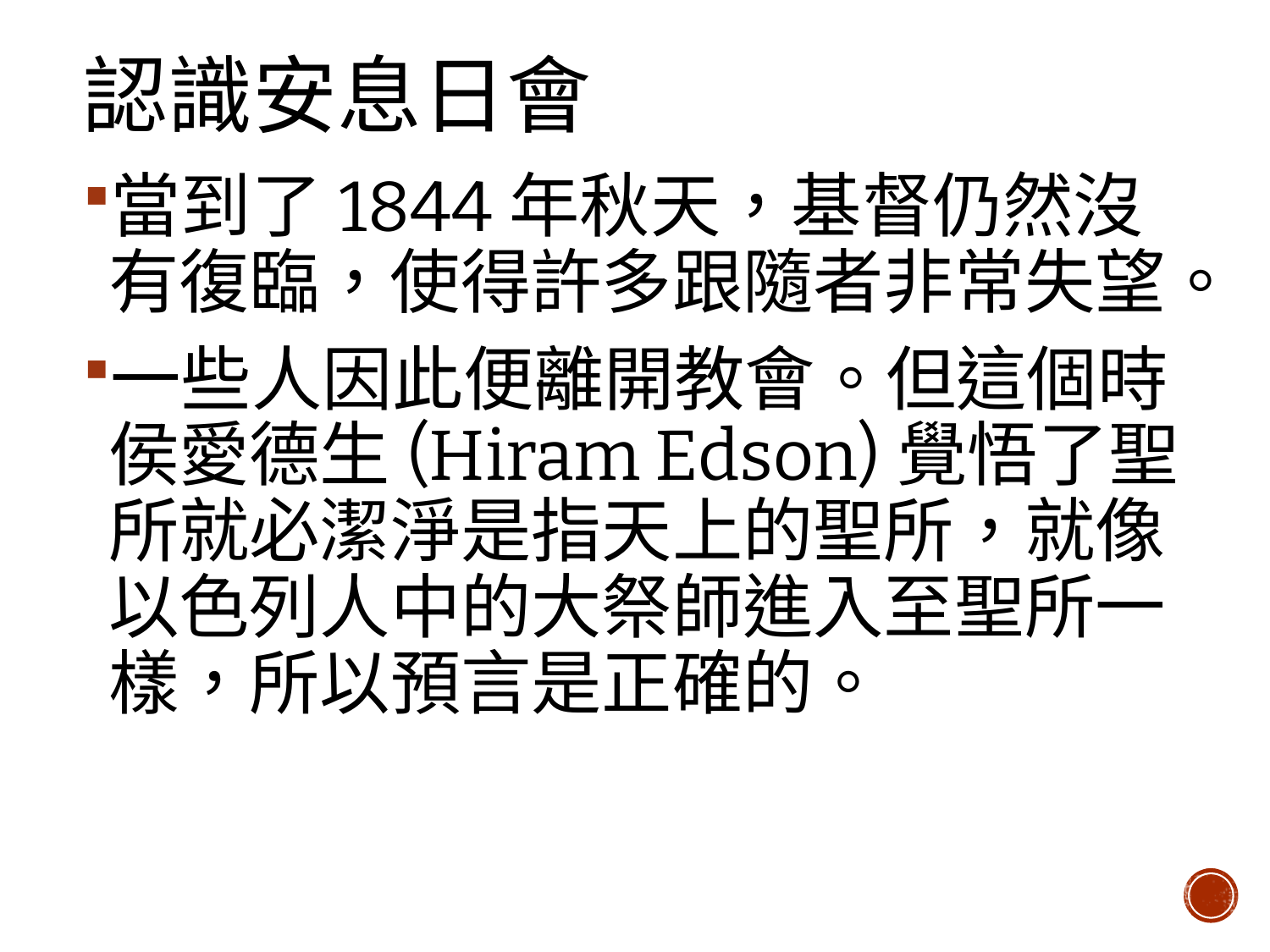

# 認識安息日會
當到了1844年秋天，基督仍然沒有復臨，使得許多跟隨者非常失望。
一些人因此便離開教會。但這個時侯愛德生(Hiram Edson)覺悟了聖所就必潔淨是指天上的聖所，就像以色列人中的大祭師進入至聖所一樣，所以預言是正確的。